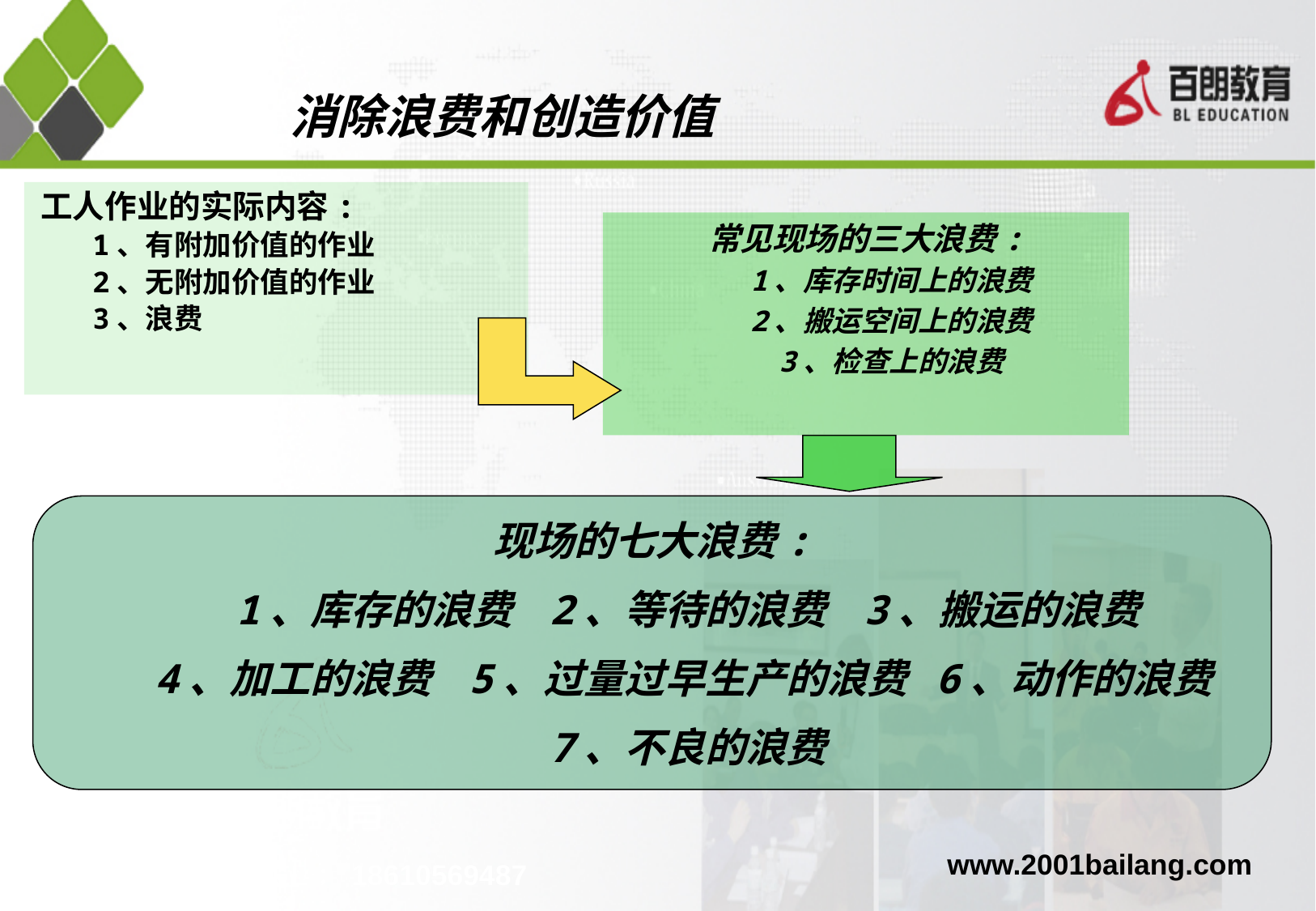

# 消除浪费和创造价值
工人作业的实际内容:
   1、有附加价值的作业
   2、无附加价值的作业
   3、浪费
常见现场的三大浪费:
   1、库存时间上的浪费
   2、搬运空间上的浪费
   3、检查上的浪费

现场的七大浪费:
   1、库存的浪费   2、等待的浪费   3、搬运的浪费
   4、加工的浪费   5、过量过早生产的浪费  6、动作的浪费
   7、不良的浪费